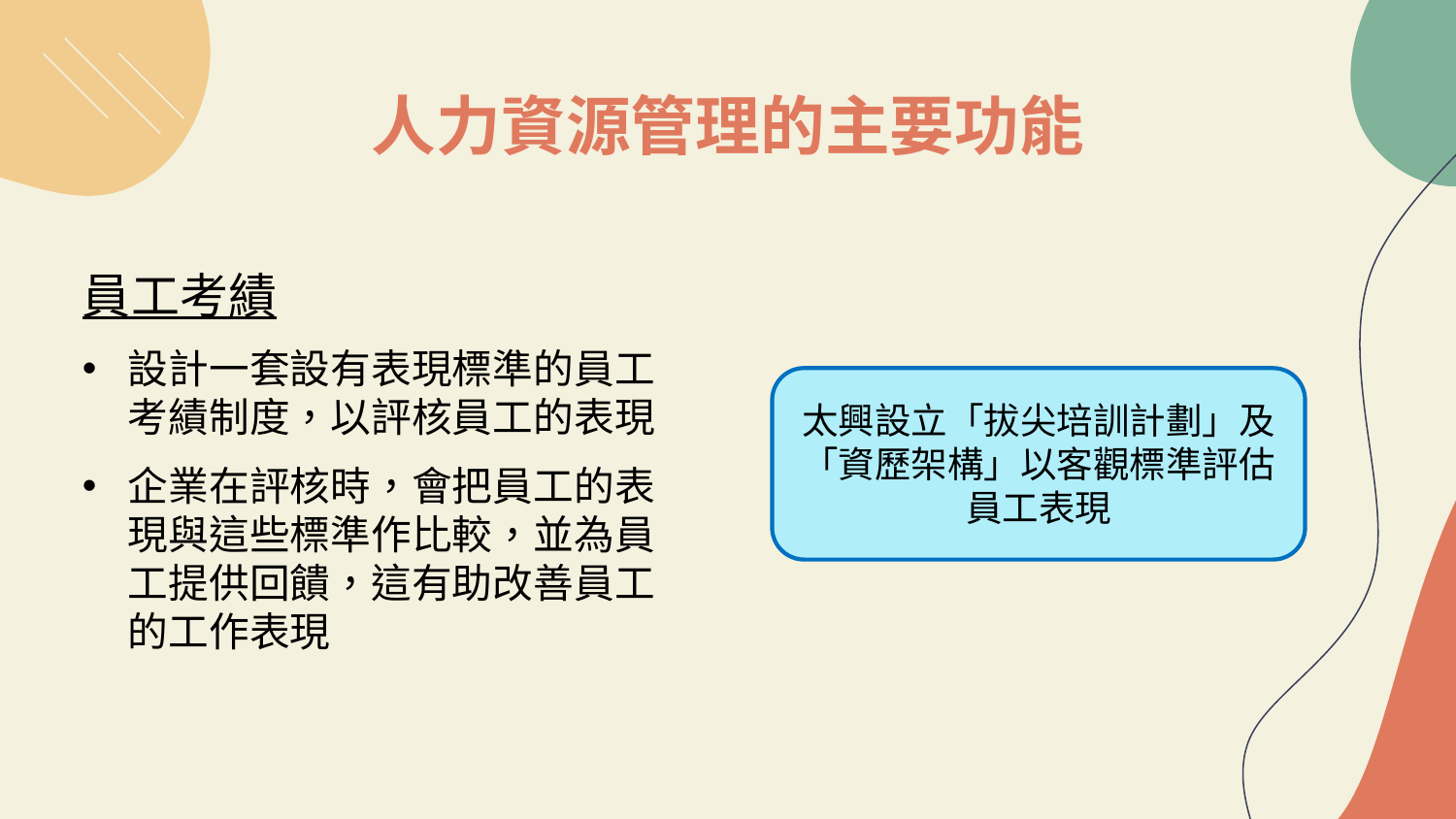

# 人力資源管理的主要功能
員工考績
設計一套設有表現標準的員工考績制度，以評核員工的表現
企業在評核時，會把員工的表現與這些標準作比較，並為員工提供回饋，這有助改善員工的工作表現
太興設立「拔尖培訓計劃」及「資歷架構」以客觀標準評估員工表現